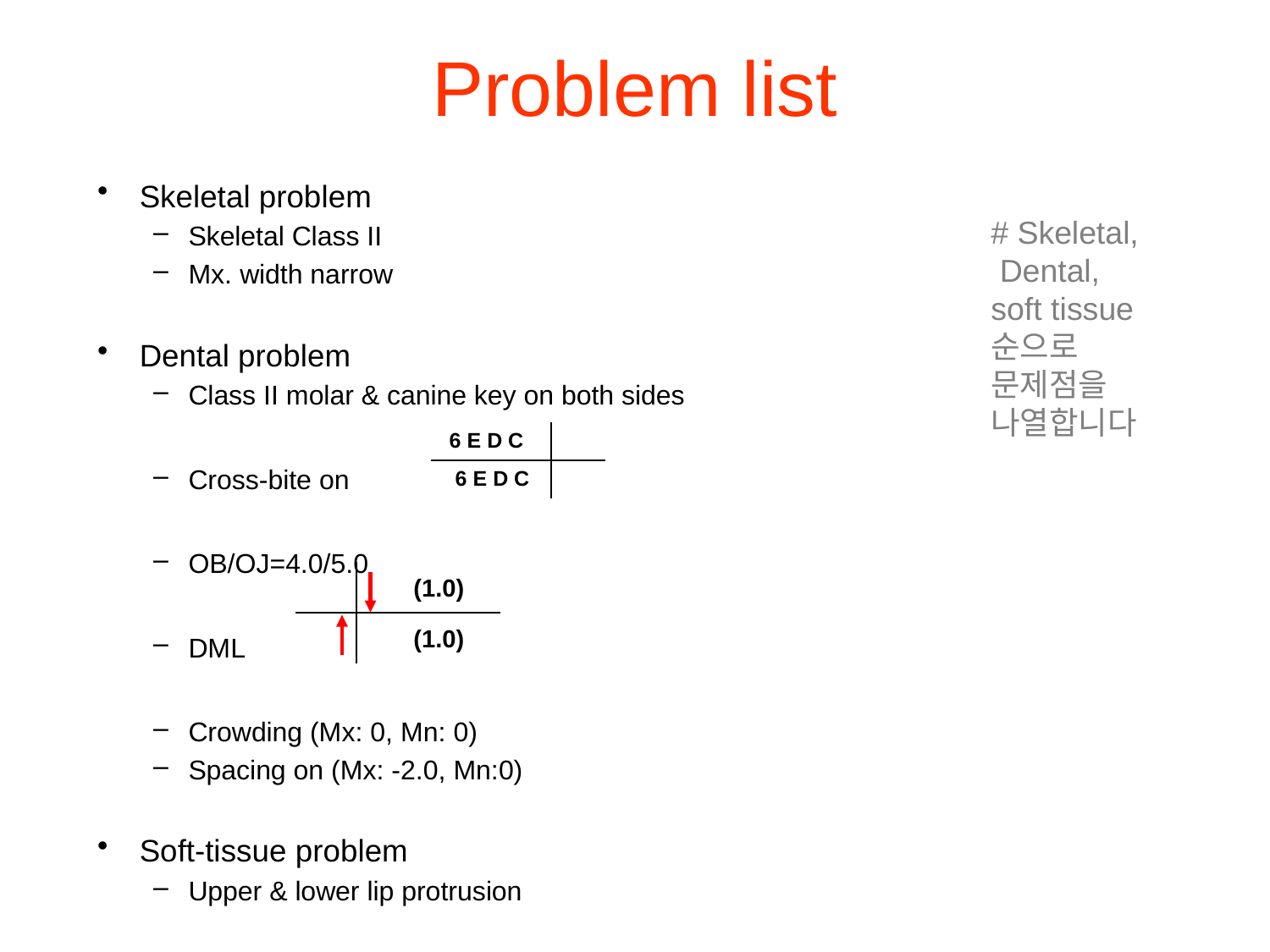

# Problem list
Skeletal problem
Skeletal Class II
Mx. width narrow

Dental problem
Class II molar & canine key on both sides

Cross-bite on

OB/OJ=4.0/5.0

DML

Crowding (Mx: 0, Mn: 0)
Spacing on (Mx: -2.0, Mn:0)

Soft-tissue problem
Upper & lower lip protrusion
# Skeletal,
 Dental,
soft tissue
순으로 문제점을
나열합니다
| 6 E D C |  |
| --- | --- |
| 6 E D C |  |
|  | (1.0) |
| --- | --- |
|  | (1.0) |